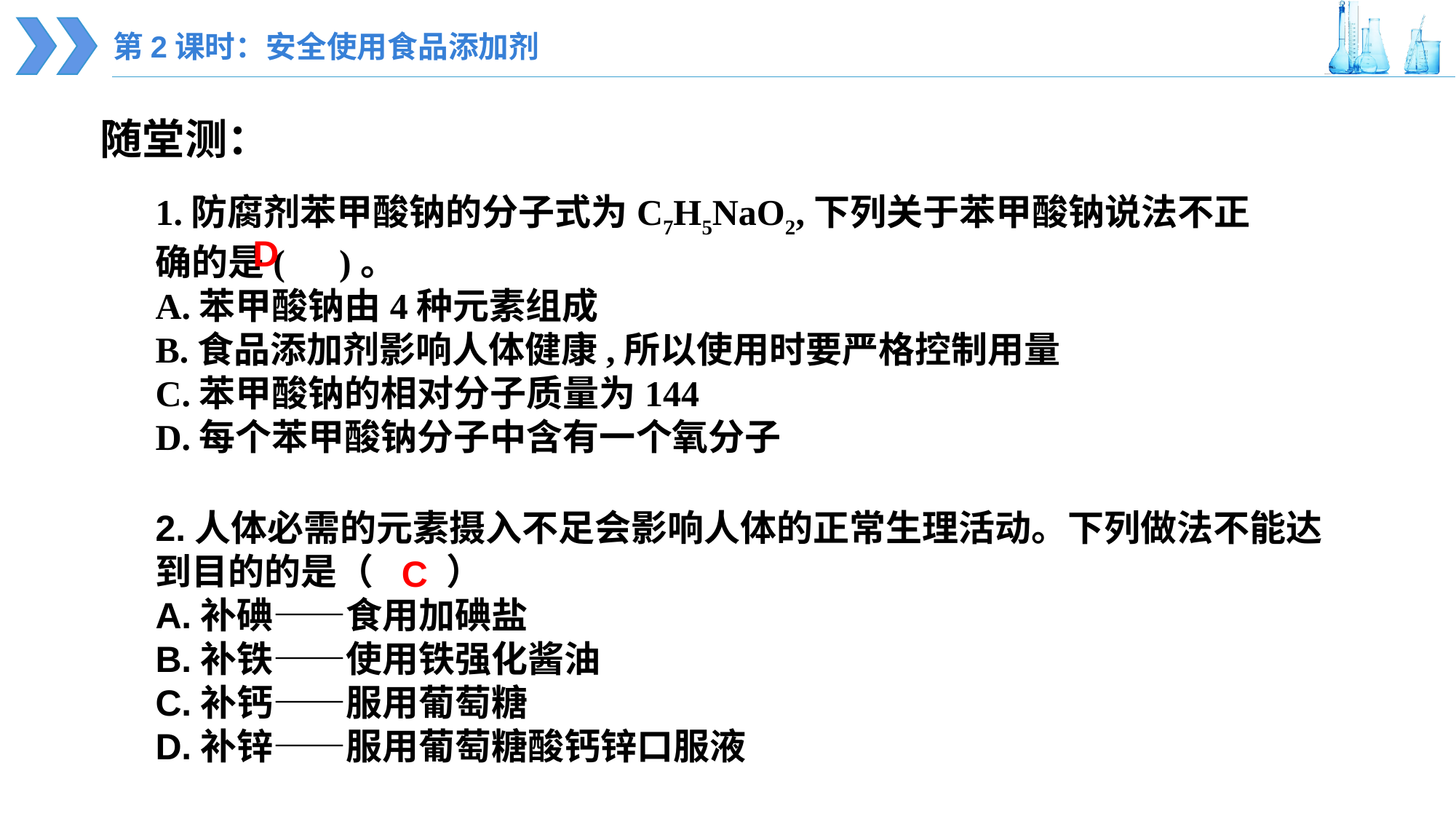

第2课时：安全使用食品添加剂
随堂测：
1.防腐剂苯甲酸钠的分子式为C7H5NaO2,下列关于苯甲酸钠说法不正确的是(　)。
A.苯甲酸钠由4种元素组成
B.食品添加剂影响人体健康,所以使用时要严格控制用量
C.苯甲酸钠的相对分子质量为144
D.每个苯甲酸钠分子中含有一个氧分子
D
2.人体必需的元素摄入不足会影响人体的正常生理活动。下列做法不能达到目的的是（　　）
A.补碘——食用加碘盐
B.补铁——使用铁强化酱油
C.补钙——服用葡萄糖
D.补锌——服用葡萄糖酸钙锌口服液
C